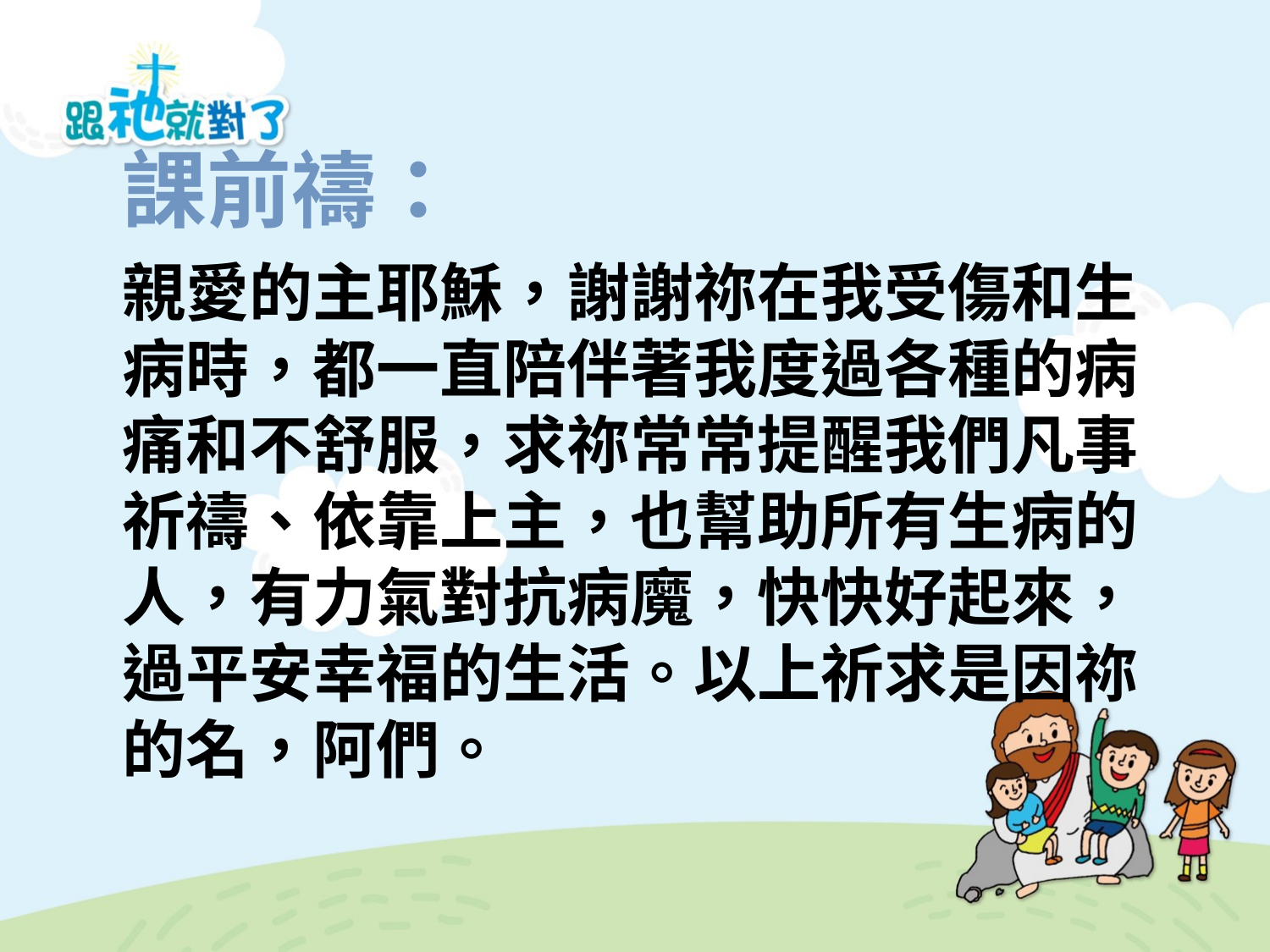

課前禱：
親愛的主耶穌，謝謝祢在我受傷和生病時，都一直陪伴著我度過各種的病痛和不舒服，求祢常常提醒我們凡事祈禱、依靠上主，也幫助所有生病的人，有力氣對抗病魔，快快好起來，過平安幸福的生活。以上祈求是因祢的名，阿們。